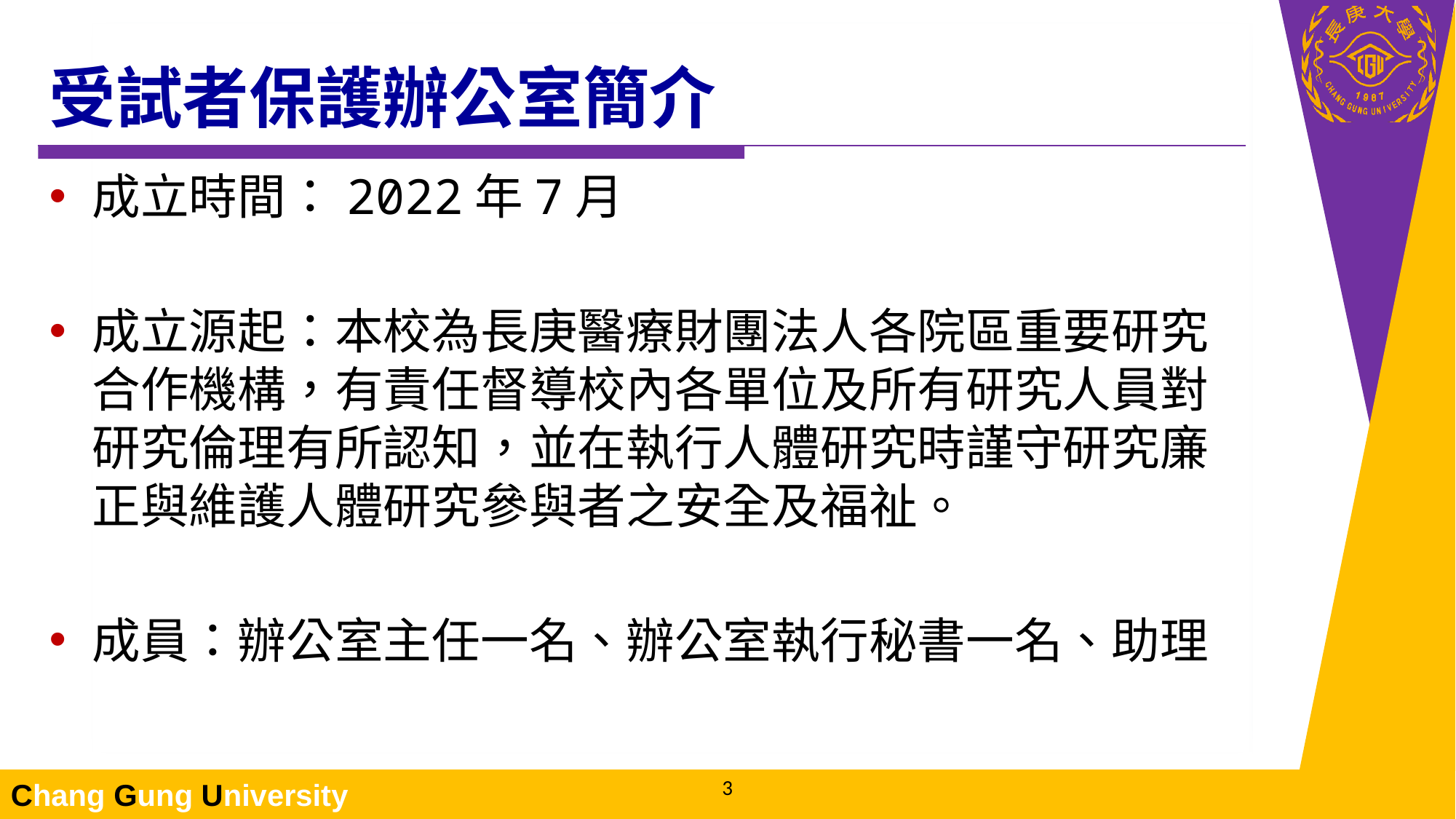

# 受試者保護辦公室簡介
成立時間：2022年7月

成立源起：本校為長庚醫療財團法人各院區重要研究合作機構，有責任督導校內各單位及所有研究人員對研究倫理有所認知，並在執行人體研究時謹守研究廉正與維護人體研究參與者之安全及福祉。

成員：辦公室主任一名、辦公室執行秘書一名、助理

3